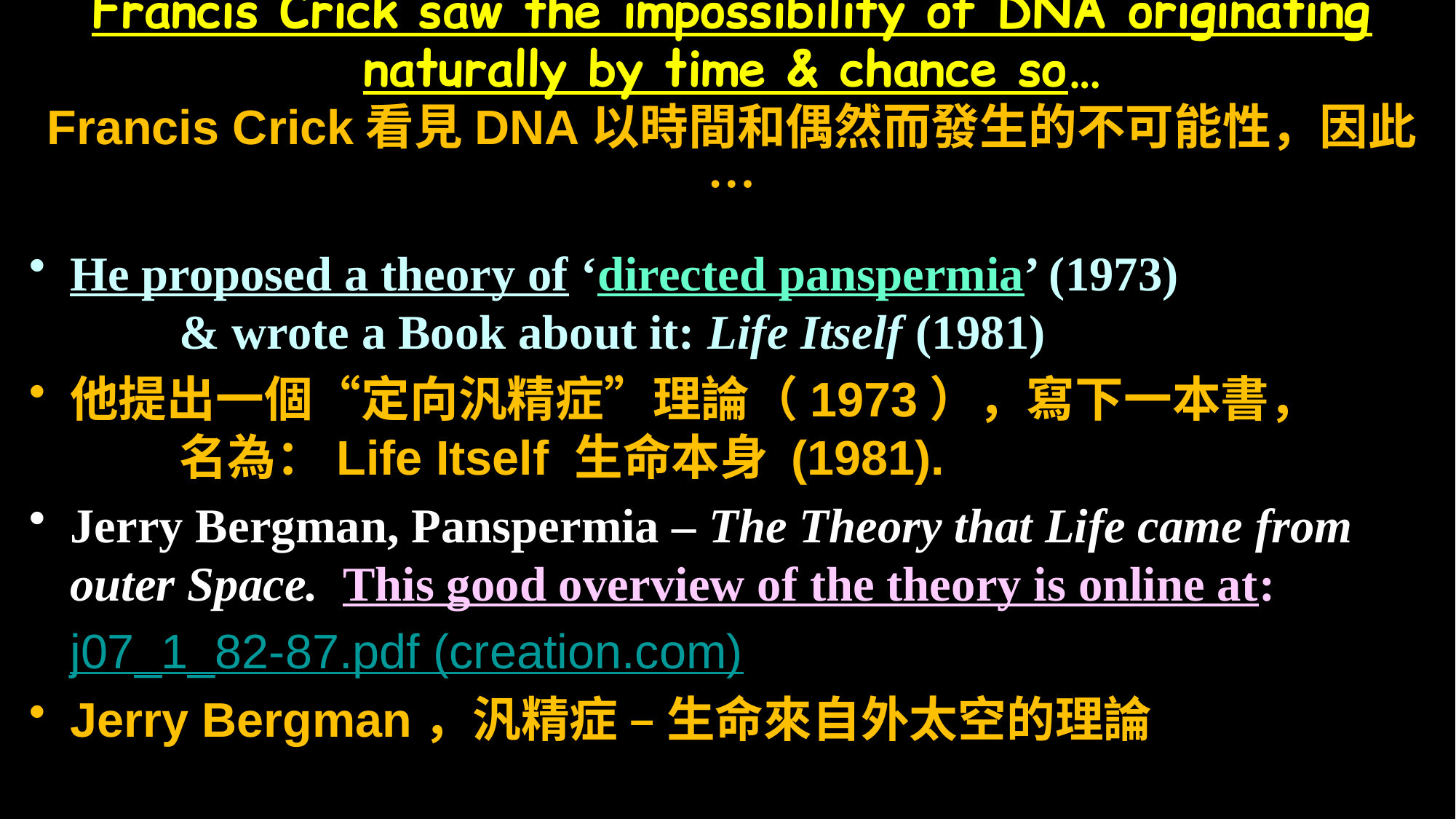

# Francis Crick saw the impossibility of DNA originating naturally by time & chance so… Francis Crick看見DNA以時間和偶然而發生的不可能性，因此…
He proposed a theory of ‘directed panspermia’ (1973) 			& wrote a Book about it: Life Itself (1981)
他提出一個“定向汎精症”理論（1973），寫下一本書，		名為：Life Itself 生命本身 (1981).
Jerry Bergman, Panspermia – The Theory that Life came from outer Space.  This good overview of the theory is online at:
j07_1_82-87.pdf (creation.com)
Jerry Bergman，汎精症 – 生命來自外太空的理論